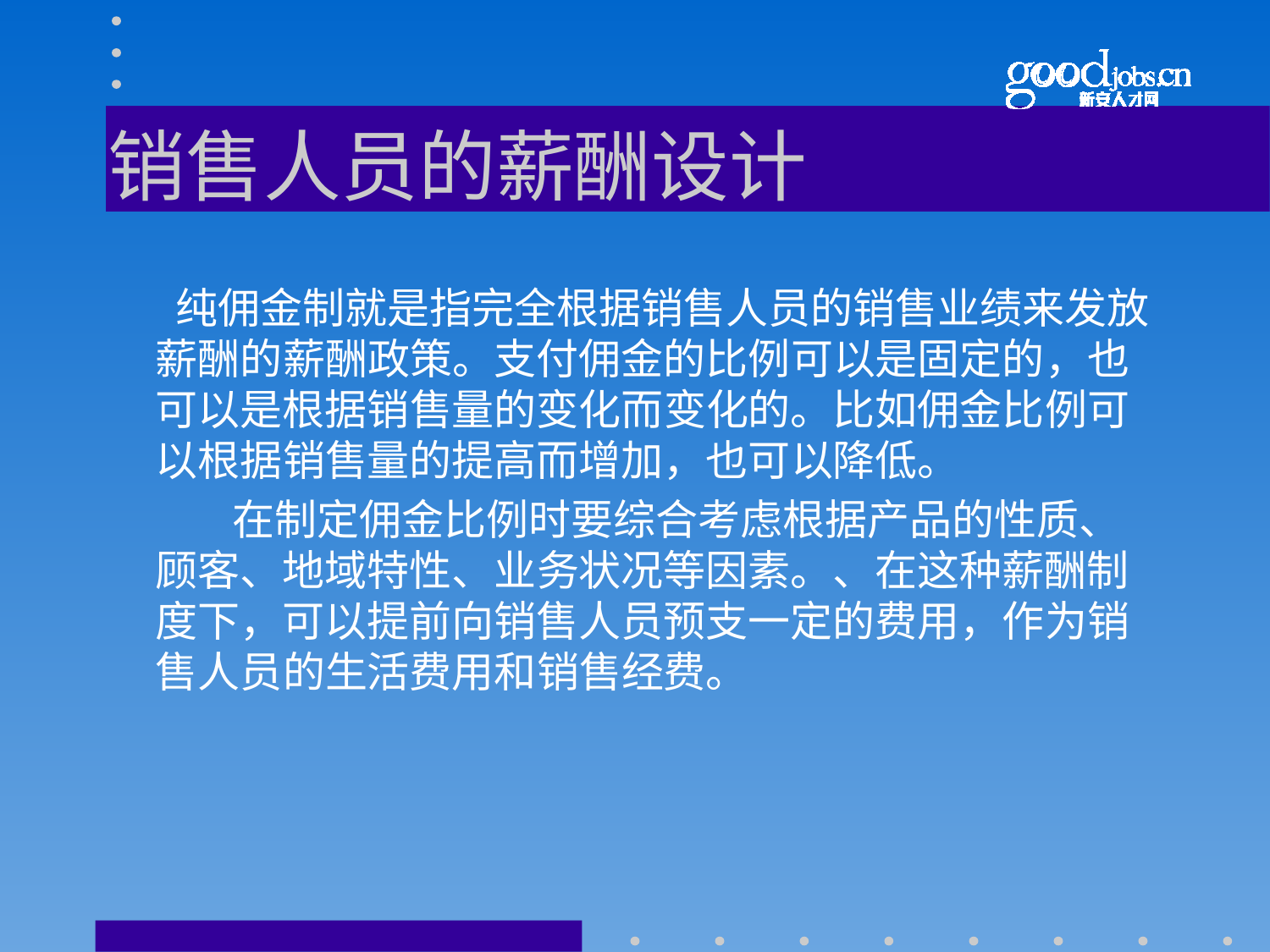

# 销售人员的薪酬设计
      纯佣金制就是指完全根据销售人员的销售业绩来发放薪酬的薪酬政策。支付佣金的比例可以是固定的，也可以是根据销售量的变化而变化的。比如佣金比例可以根据销售量的提高而增加，也可以降低。
            在制定佣金比例时要综合考虑根据产品的性质、顾客、地域特性、业务状况等因素。、在这种薪酬制度下，可以提前向销售人员预支一定的费用，作为销售人员的生活费用和销售经费。